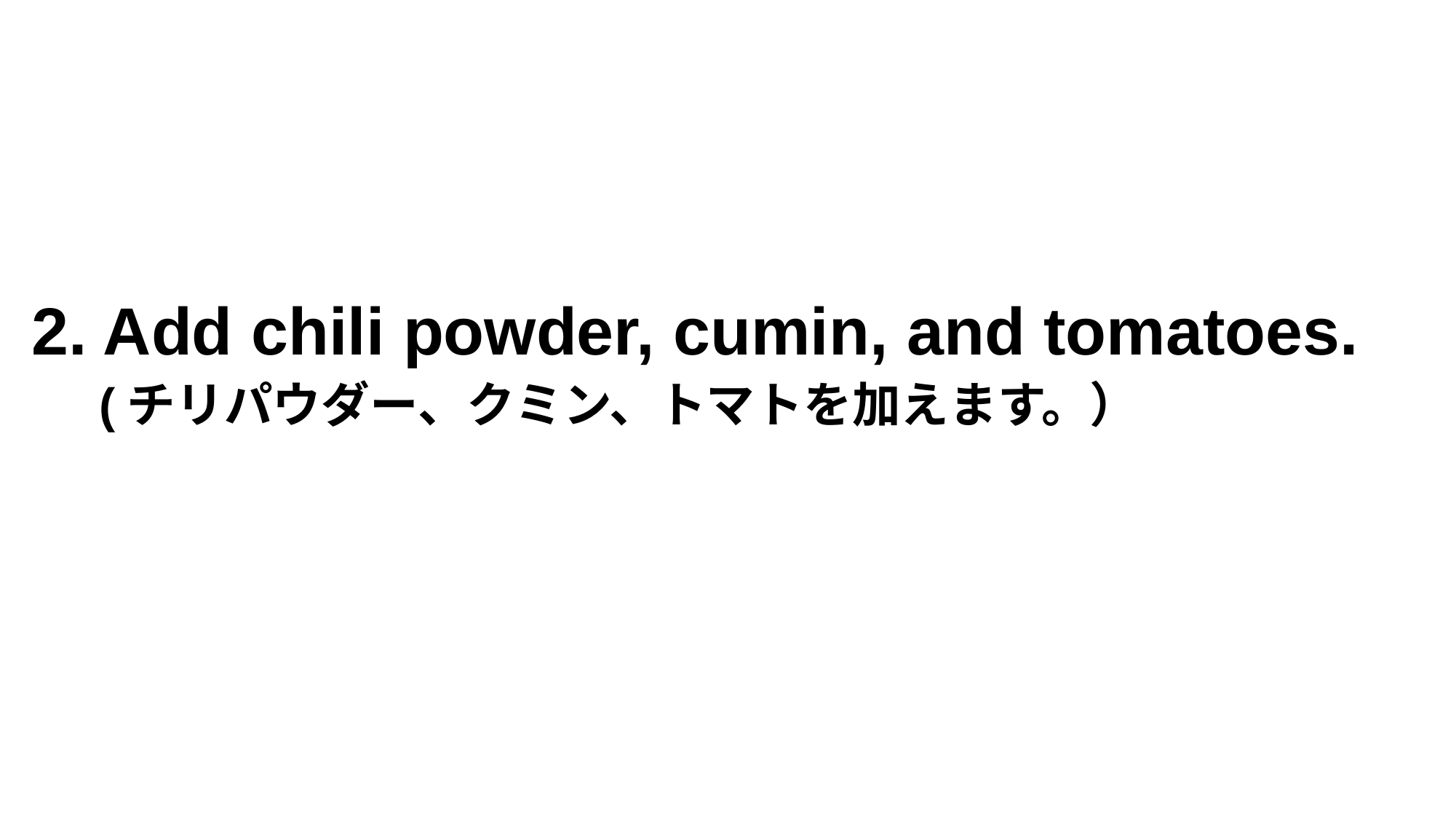

2. Add chili powder, cumin, and tomatoes.
　(チリパウダー、クミン、トマトを加えます。）